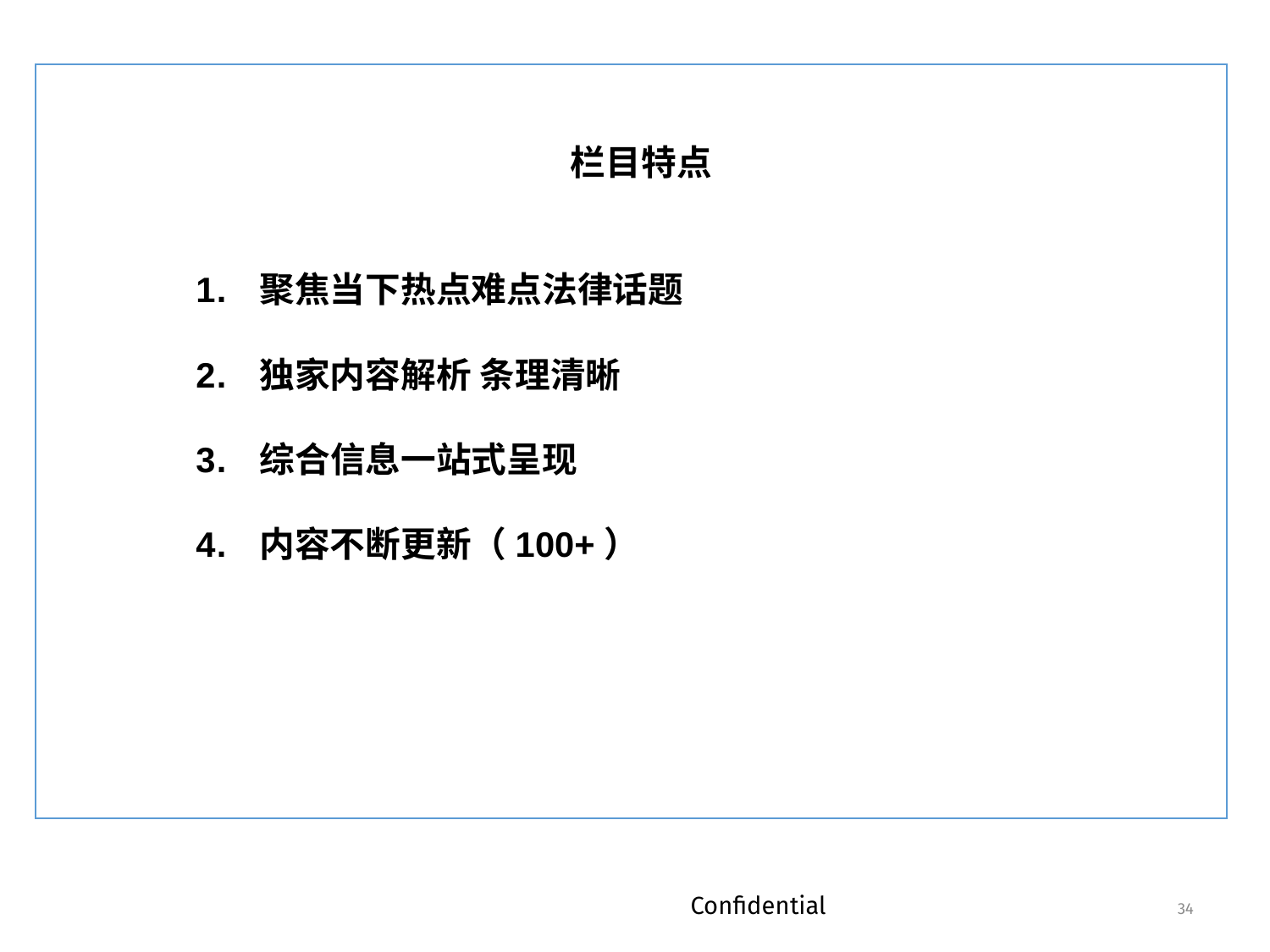

栏目特点

聚焦当下热点难点法律话题

独家内容解析 条理清晰

综合信息一站式呈现

内容不断更新（100+）

34